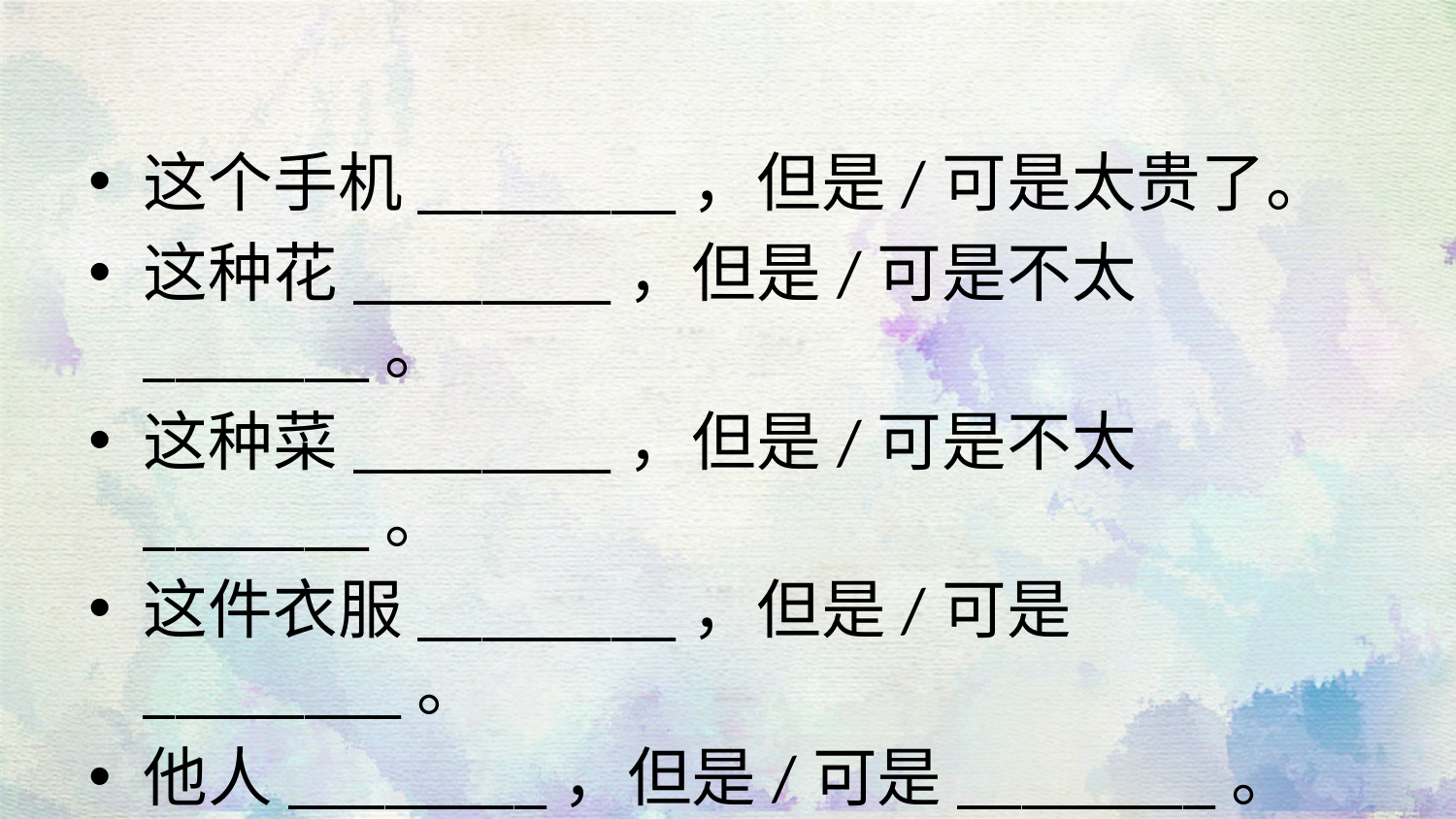

这个手机________，但是/可是太贵了。
这种花________，但是/可是不太_______。
这种菜________，但是/可是不太_______。
这件衣服________，但是/可是________。
他人________，但是/可是________。